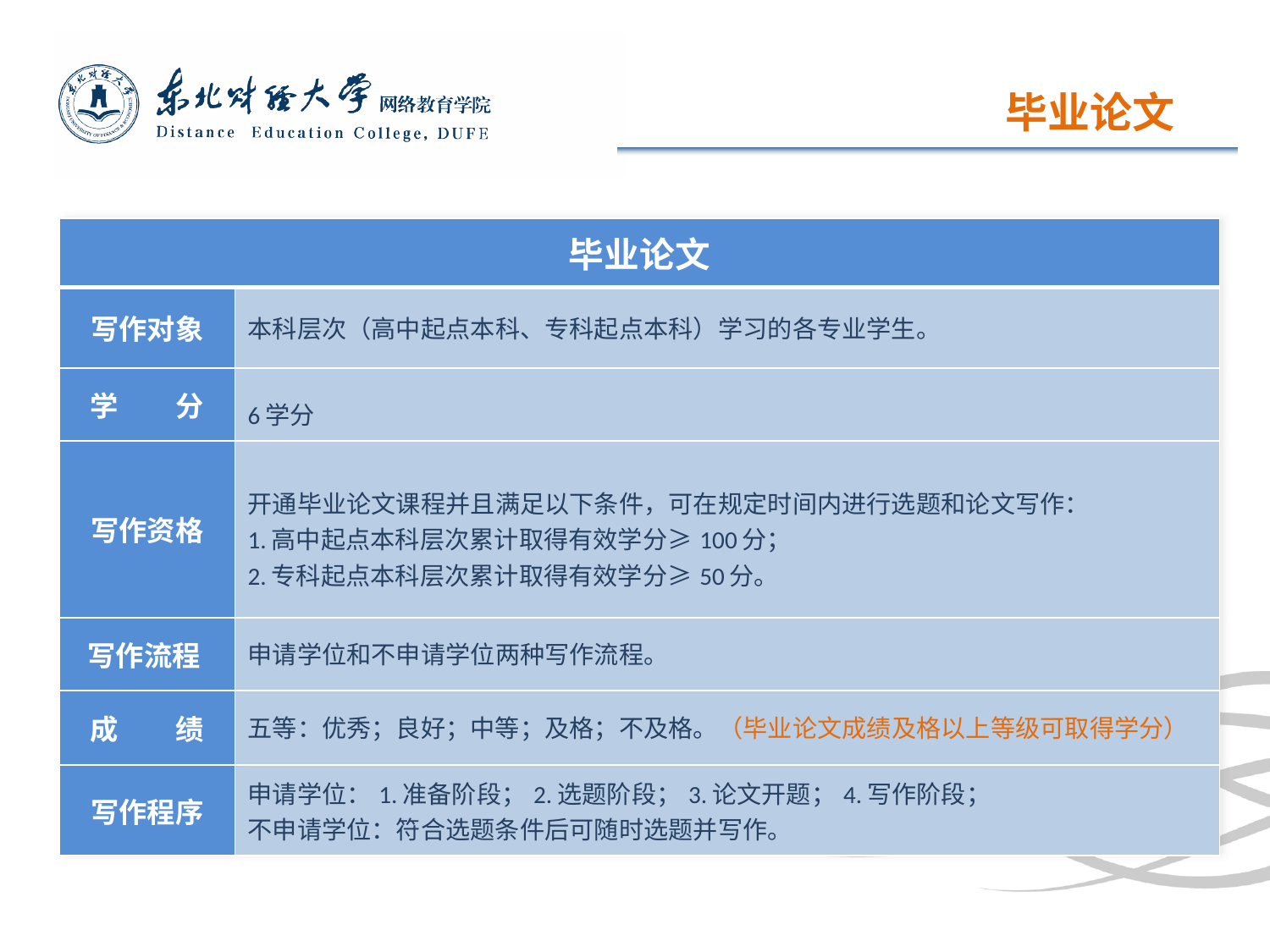

# 毕业论文

| 毕业论文 |  |
| --- | --- |
| 写作对象 | 本科层次（高中起点本科、专科起点本科）学习的各专业学生。 |
| 学 分 | 6学分 |
| 写作资格 | 开通毕业论文课程并且满足以下条件，可在规定时间内进行选题和论文写作： 1.高中起点本科层次累计取得有效学分≥100分； 2.专科起点本科层次累计取得有效学分≥50分。 |
| 写作流程 | 申请学位和不申请学位两种写作流程。 |
| 成 绩 | 五等：优秀；良好；中等；及格；不及格。（毕业论文成绩及格以上等级可取得学分） |
| 写作程序 | 申请学位：1.准备阶段；2.选题阶段；3.论文开题；4.写作阶段； 不申请学位：符合选题条件后可随时选题并写作。 |